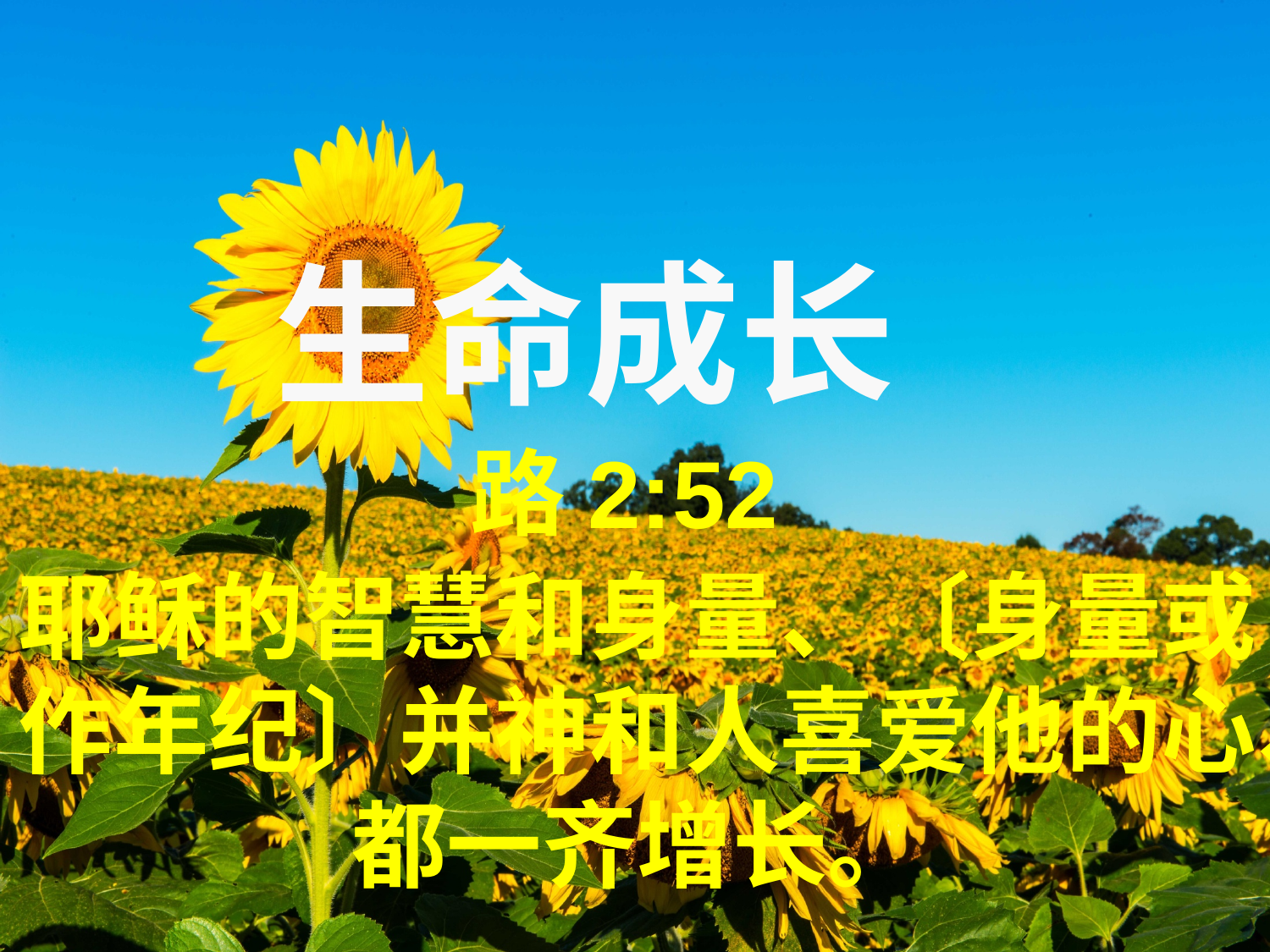

生命成长
路2:52
耶稣的智慧和身量、〔身量或作年纪〕并神和人喜爱他的心、都一齐增长。